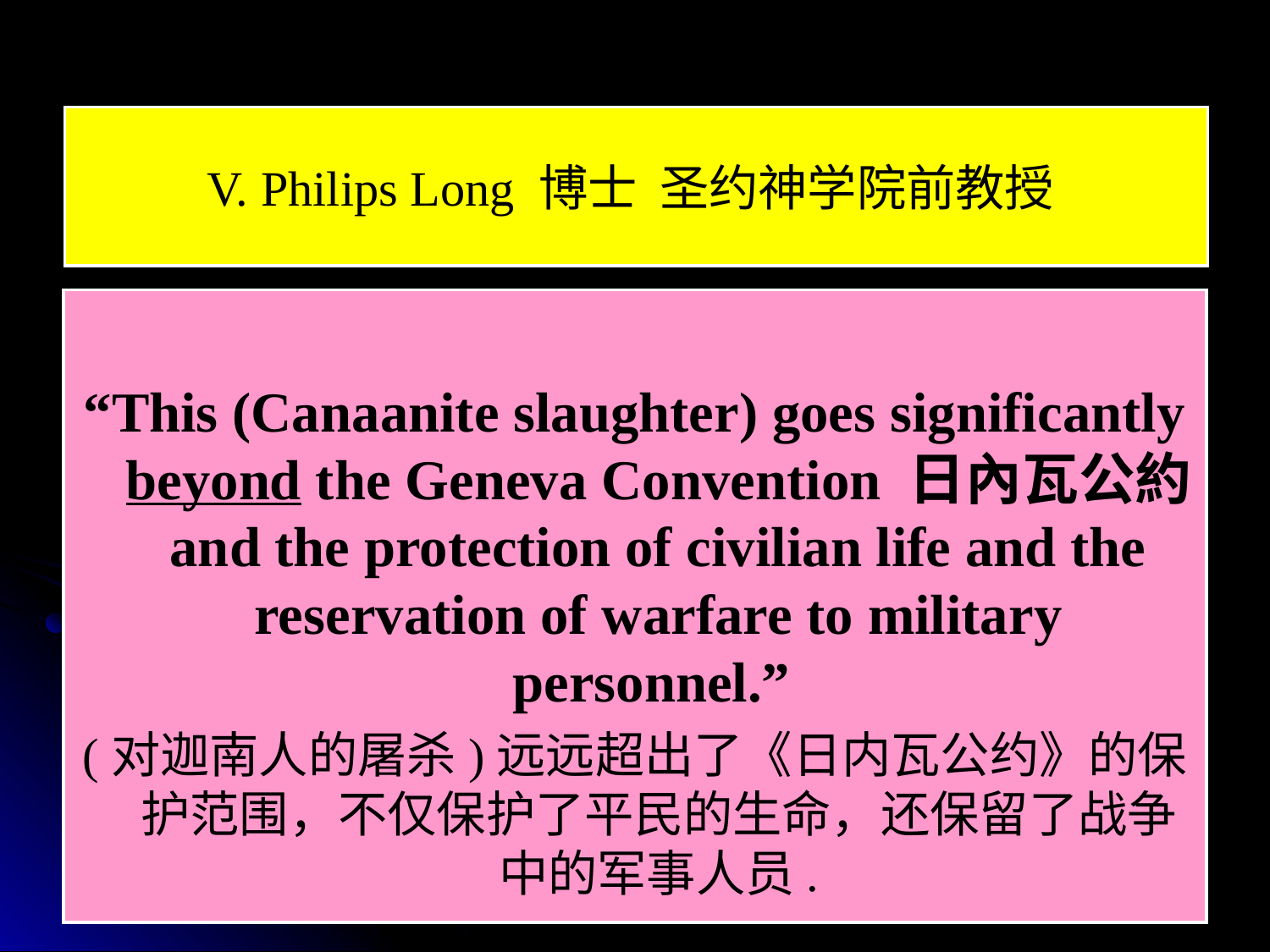

# V. Philips Long 博士  圣约神学院前教授

“This (Canaanite slaughter) goes significantly beyond the Geneva Convention 日內瓦公約 and the protection of civilian life and the reservation of warfare to military personnel.”
(对迦南人的屠杀)远远超出了《日内瓦公约》的保护范围，不仅保护了平民的生命，还保留了战争中的军事人员.